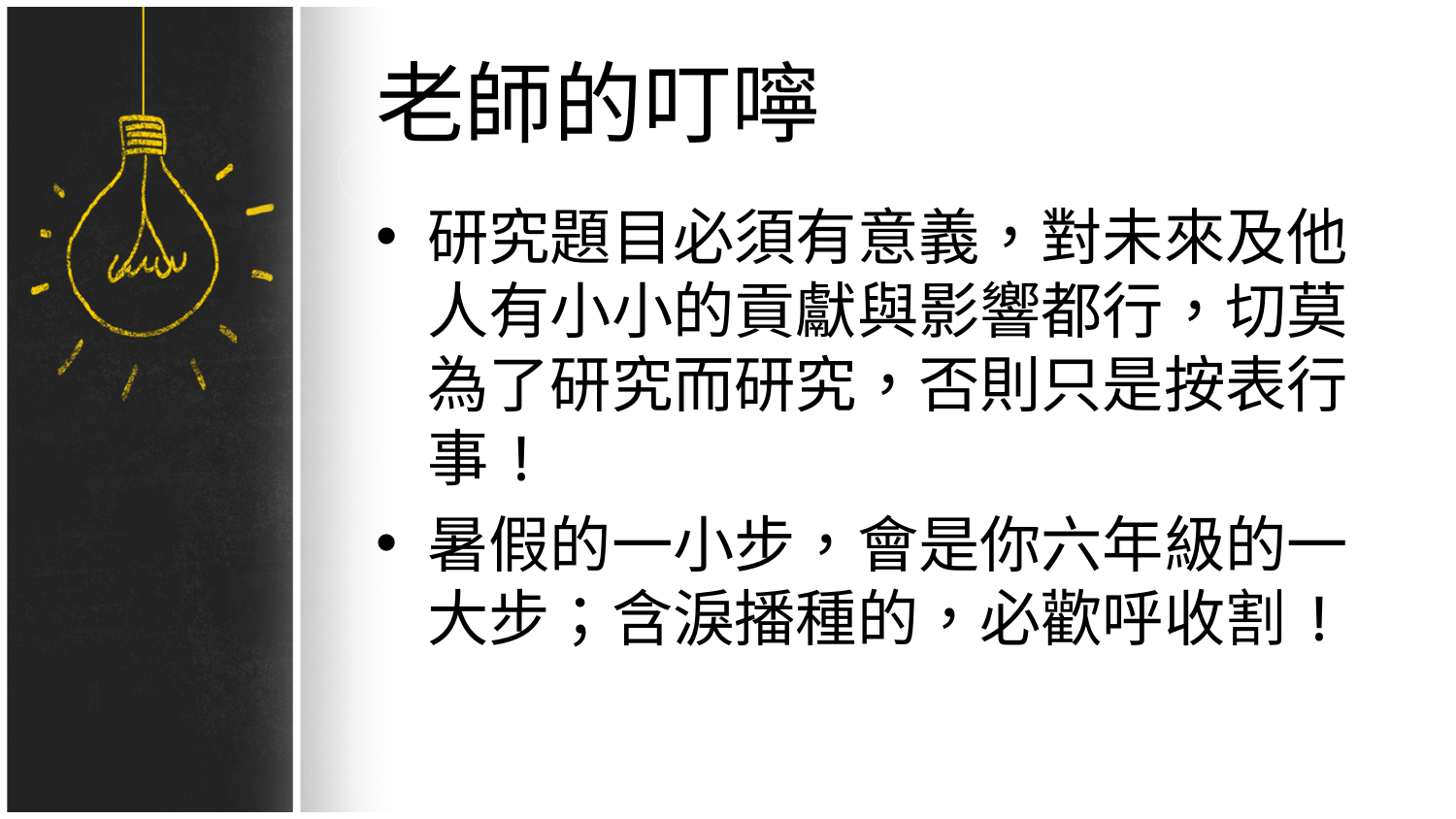

# 老師的叮嚀
研究題目必須有意義，對未來及他人有小小的貢獻與影響都行，切莫為了研究而研究，否則只是按表行事!
暑假的一小步，會是你六年級的一大步；含淚播種的，必歡呼收割!